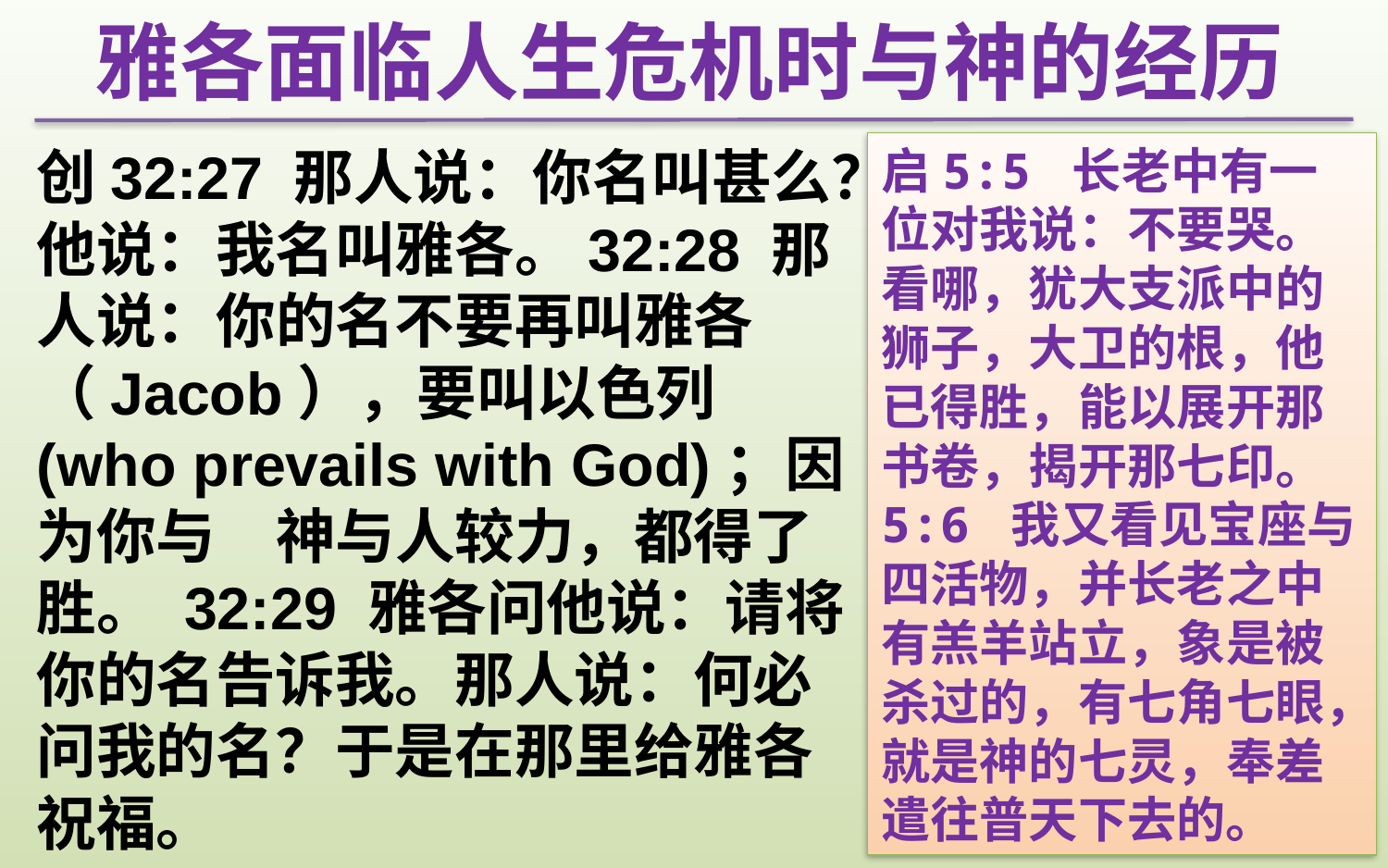

雅各面临人生危机时与神的经历
创32:27 那人说：你名叫甚么？他说：我名叫雅各。32:28 那人说：你的名不要再叫雅各（Jacob），要叫以色列 (who prevails with God)；因为你与　神与人较力，都得了胜。 32:29 雅各问他说：请将你的名告诉我。那人说：何必问我的名？于是在那里给雅各祝福。
启5:5 长老中有一位对我说：不要哭。看哪，犹大支派中的狮子，大卫的根，他已得胜，能以展开那书卷，揭开那七印。5:6 我又看见宝座与四活物，并长老之中有羔羊站立，象是被杀过的，有七角七眼，就是神的七灵，奉差遣往普天下去的。